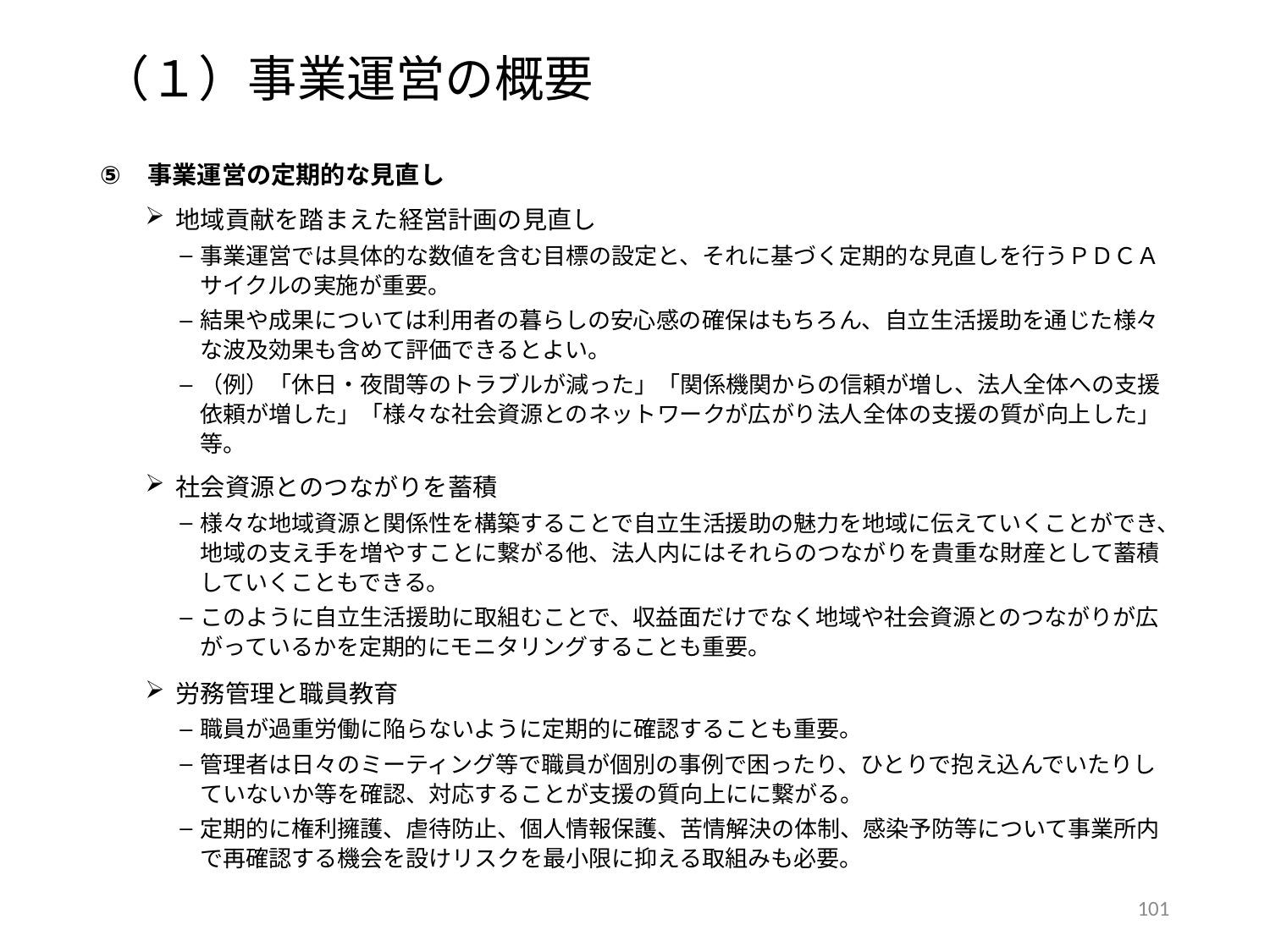

（１）事業運営の概要
事業運営の定期的な見直し
地域貢献を踏まえた経営計画の見直し
事業運営では具体的な数値を含む目標の設定と、それに基づく定期的な見直しを行うＰＤＣＡサイクルの実施が重要。
結果や成果については利用者の暮らしの安心感の確保はもちろん、自立生活援助を通じた様々な波及効果も含めて評価できるとよい。
（例）「休日・夜間等のトラブルが減った」「関係機関からの信頼が増し、法人全体への支援依頼が増した」「様々な社会資源とのネットワークが広がり法人全体の支援の質が向上した」等。
社会資源とのつながりを蓄積
様々な地域資源と関係性を構築することで自立生活援助の魅力を地域に伝えていくことができ、地域の支え手を増やすことに繋がる他、法人内にはそれらのつながりを貴重な財産として蓄積していくこともできる。
このように自立生活援助に取組むことで、収益面だけでなく地域や社会資源とのつながりが広がっているかを定期的にモニタリングすることも重要。
労務管理と職員教育
職員が過重労働に陥らないように定期的に確認することも重要。
管理者は日々のミーティング等で職員が個別の事例で困ったり、ひとりで抱え込んでいたりしていないか等を確認、対応することが支援の質向上にに繋がる。
定期的に権利擁護、虐待防止、個人情報保護、苦情解決の体制、感染予防等について事業所内で再確認する機会を設けリスクを最小限に抑える取組みも必要。
101